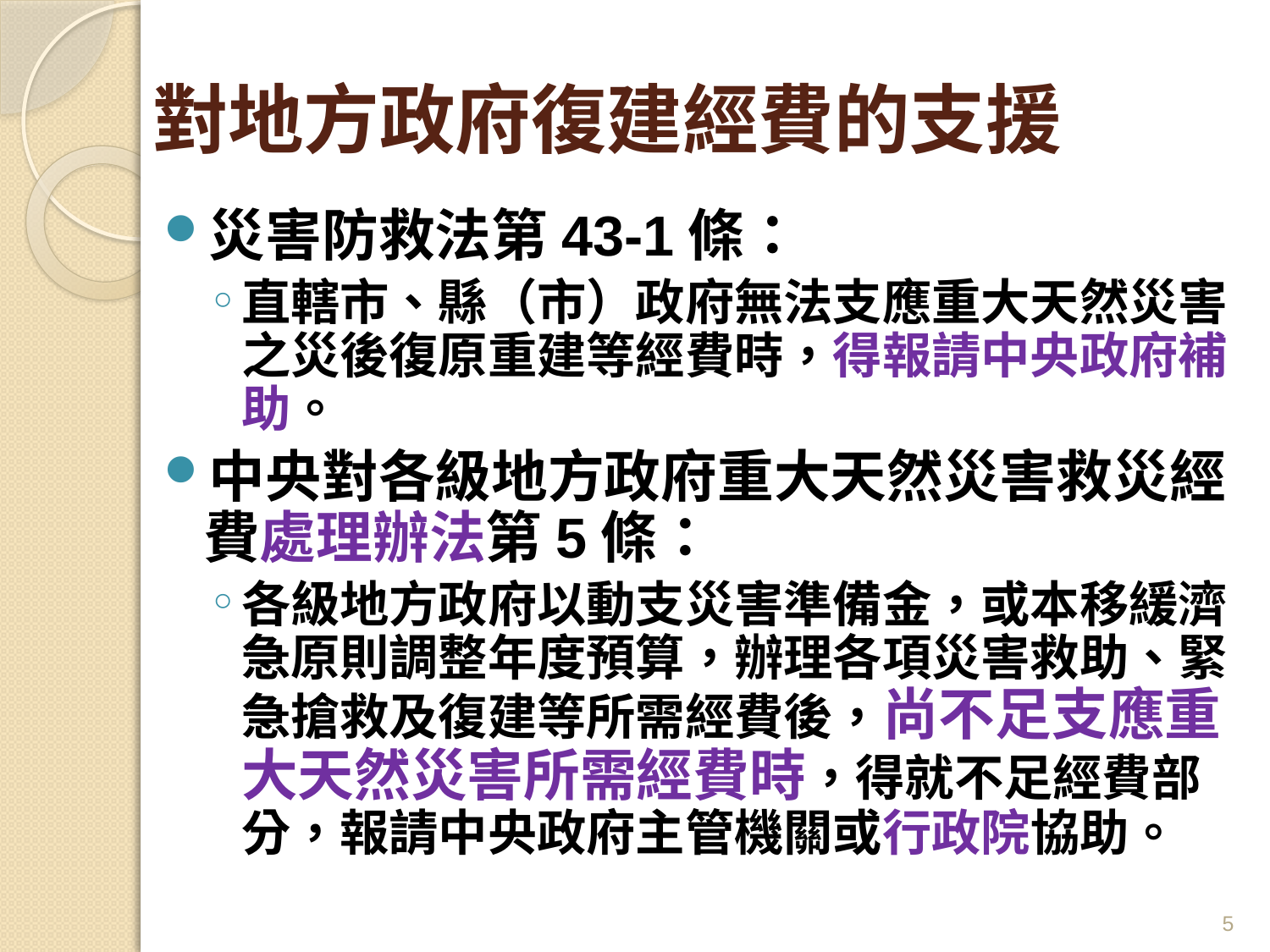

# 對地方政府復建經費的支援
災害防救法第43-1條：
直轄市、縣（市）政府無法支應重大天然災害之災後復原重建等經費時，得報請中央政府補助。
中央對各級地方政府重大天然災害救災經費處理辦法第5條：
各級地方政府以動支災害準備金，或本移緩濟急原則調整年度預算，辦理各項災害救助、緊急搶救及復建等所需經費後，尚不足支應重大天然災害所需經費時，得就不足經費部分，報請中央政府主管機關或行政院協助。

5